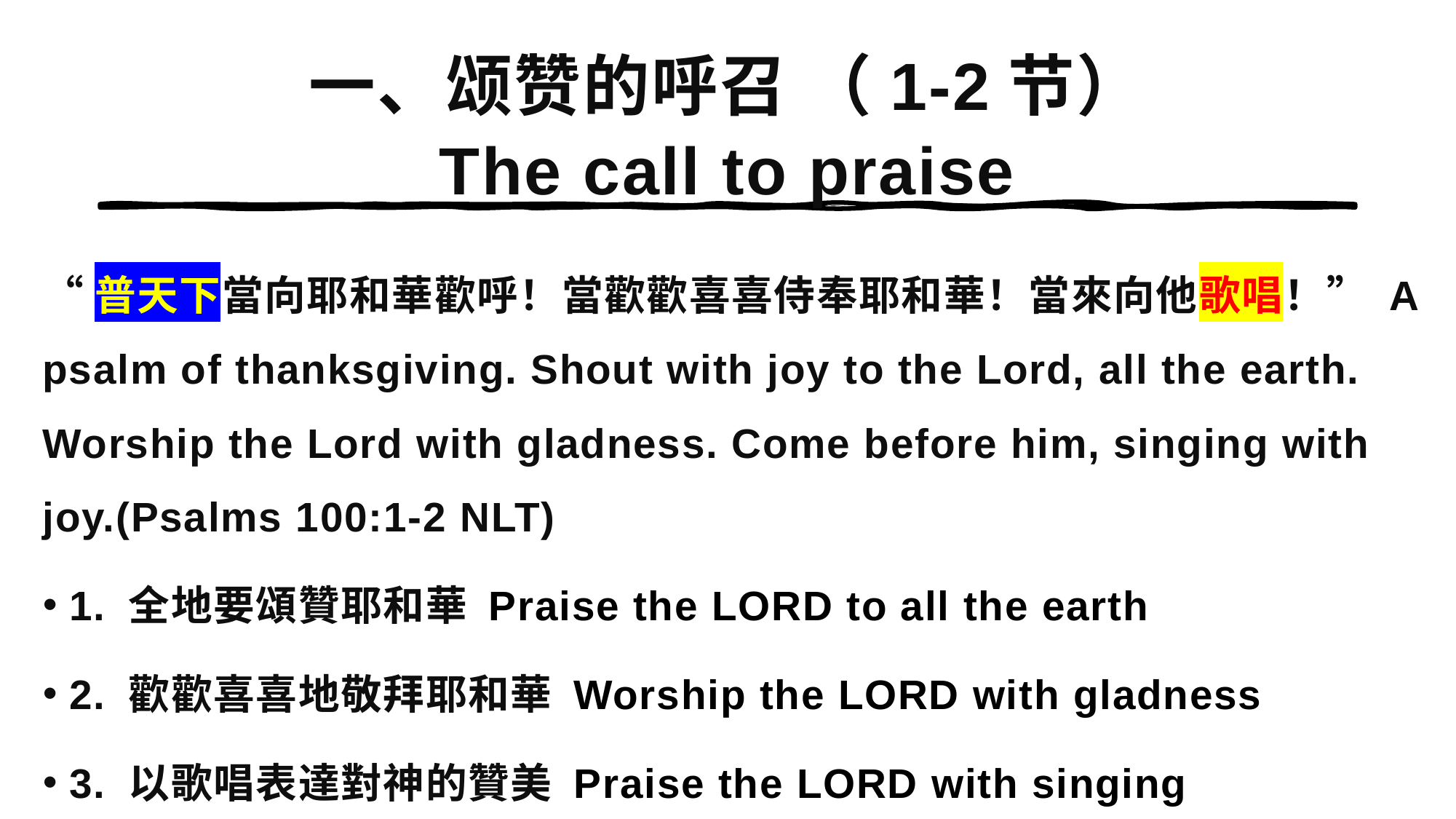

# 一、颂赞的呼召 （1-2节） The call to praise
“普天下當向耶和華歡呼！當歡歡喜喜侍奉耶和華！當來向他歌唱！” A psalm of thanksgiving. Shout with joy to the Lord, all the earth. Worship the Lord with gladness. Come before him, singing with joy.(Psalms 100:1-2 NLT)
1. 全地要頌贊耶和華 Praise the LORD to all the earth
2. 歡歡喜喜地敬拜耶和華 Worship the LORD with gladness
3. 以歌唱表達對神的贊美 Praise the LORD with singing